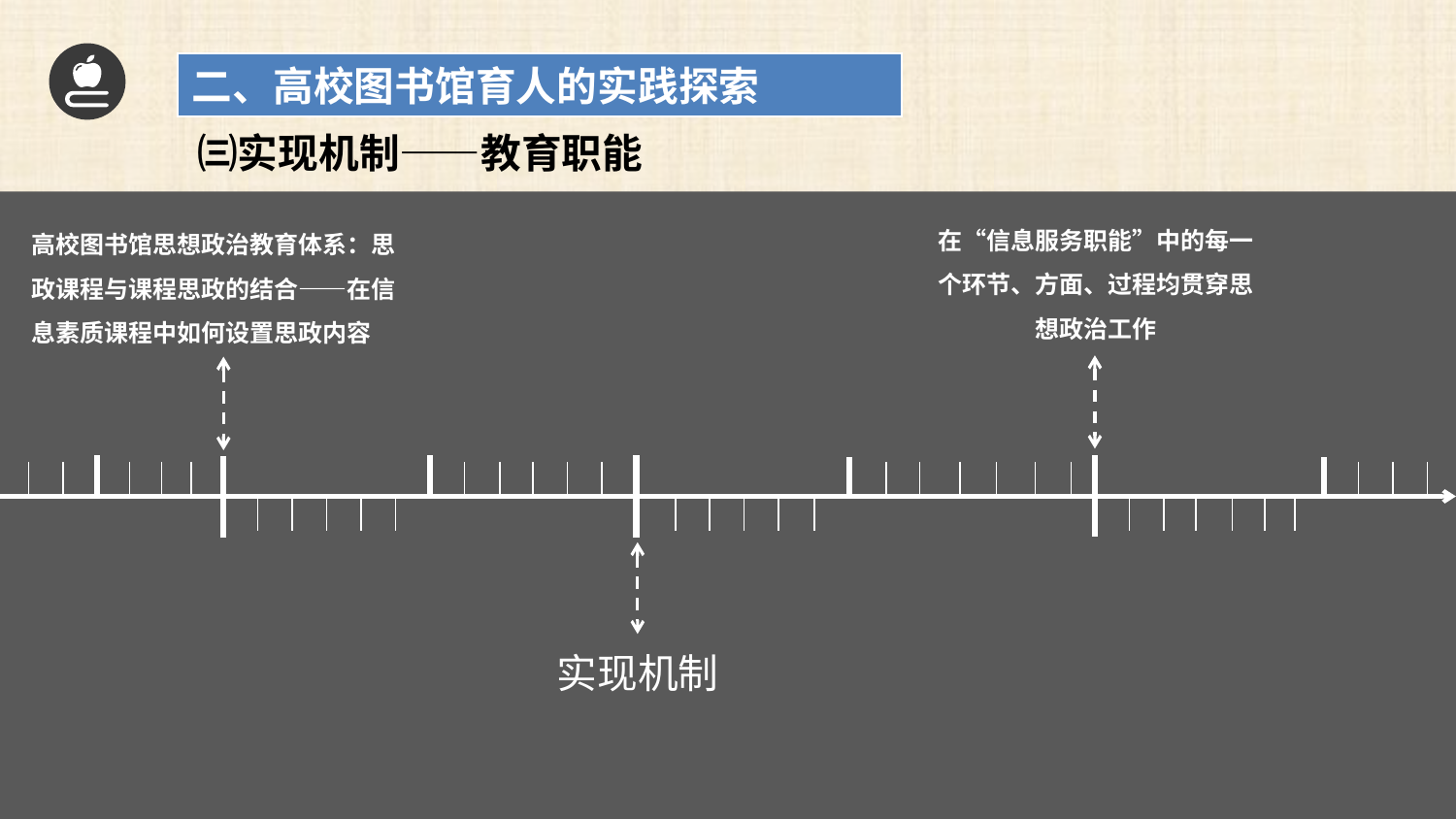

二、高校图书馆育人的实践探索
㈢实现机制——教育职能

在“信息服务职能”中的每一个环节、方面、过程均贯穿思想政治工作
高校图书馆思想政治教育体系：思政课程与课程思政的结合——在信息素质课程中如何设置思政内容
实现机制